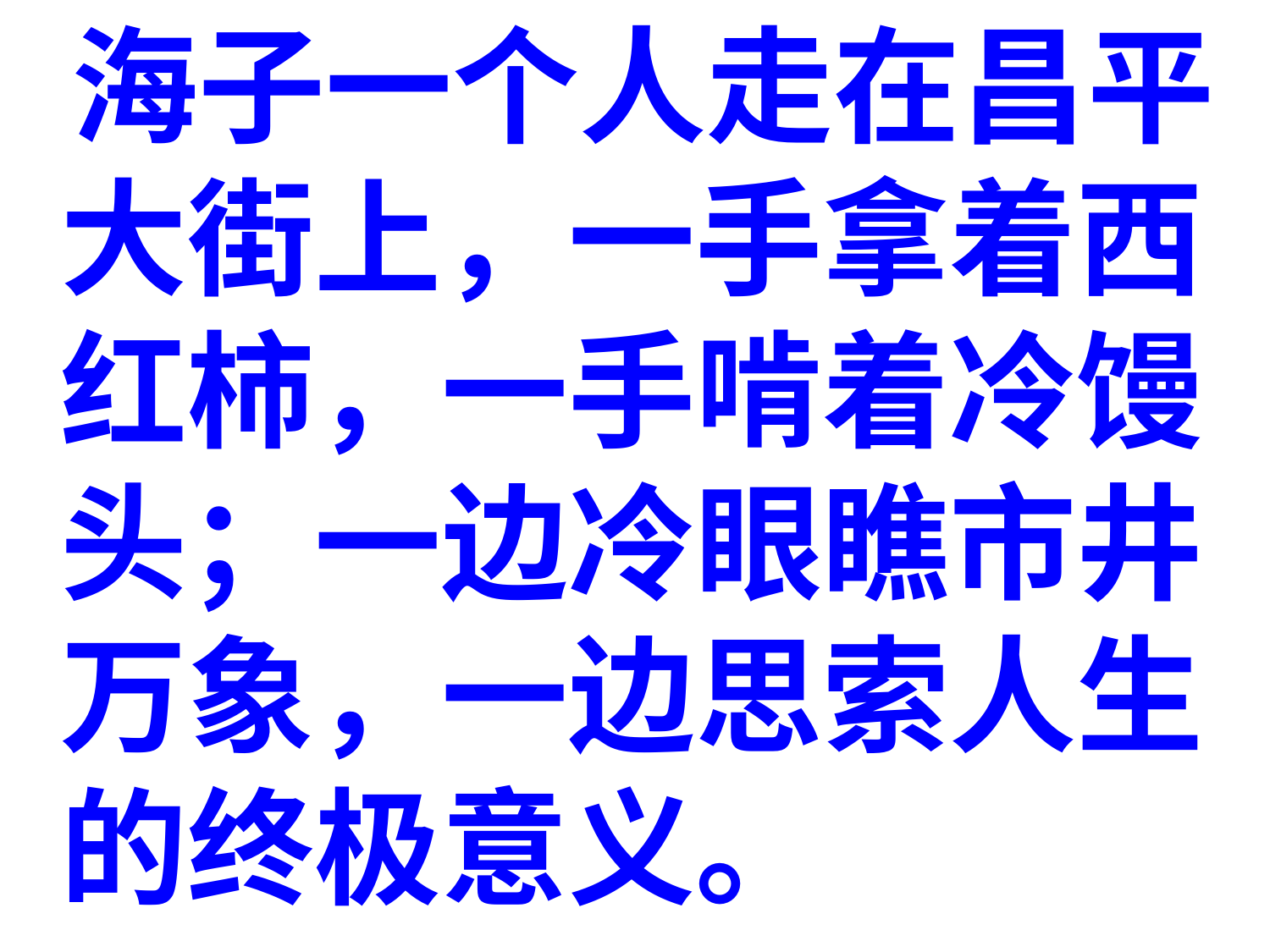

海子一个人走在昌平大街上，一手拿着西红柿，一手啃着冷馒头；一边冷眼瞧市井万象，一边思索人生的终极意义。